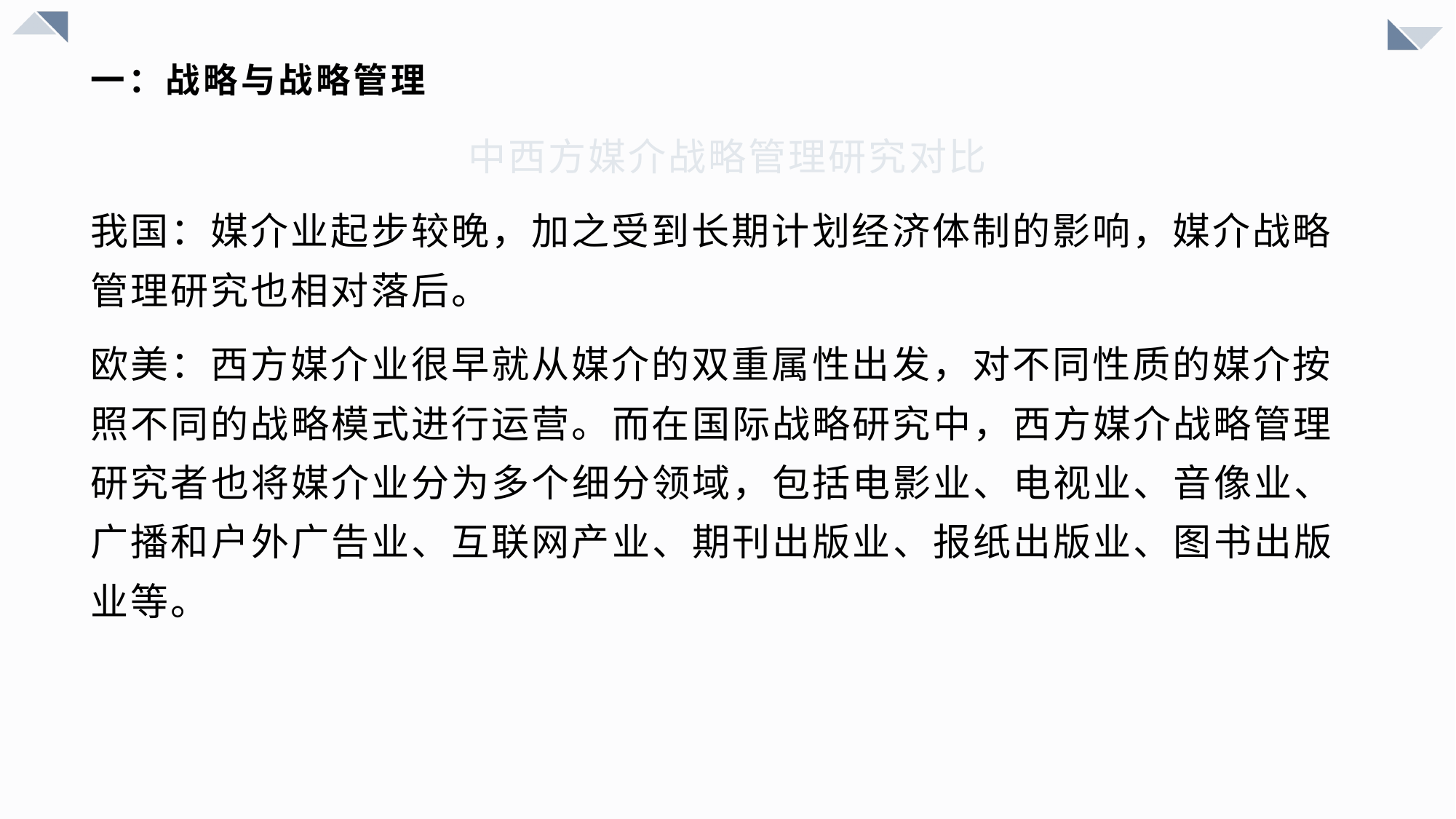

# 一：战略与战略管理
中西方媒介战略管理研究对比
我国：媒介业起步较晚，加之受到长期计划经济体制的影响，媒介战略管理研究也相对落后。
欧美：西方媒介业很早就从媒介的双重属性出发，对不同性质的媒介按照不同的战略模式进行运营。而在国际战略研究中，西方媒介战略管理研究者也将媒介业分为多个细分领域，包括电影业、电视业、音像业、广播和户外广告业、互联网产业、期刊出版业、报纸出版业、图书出版业等。